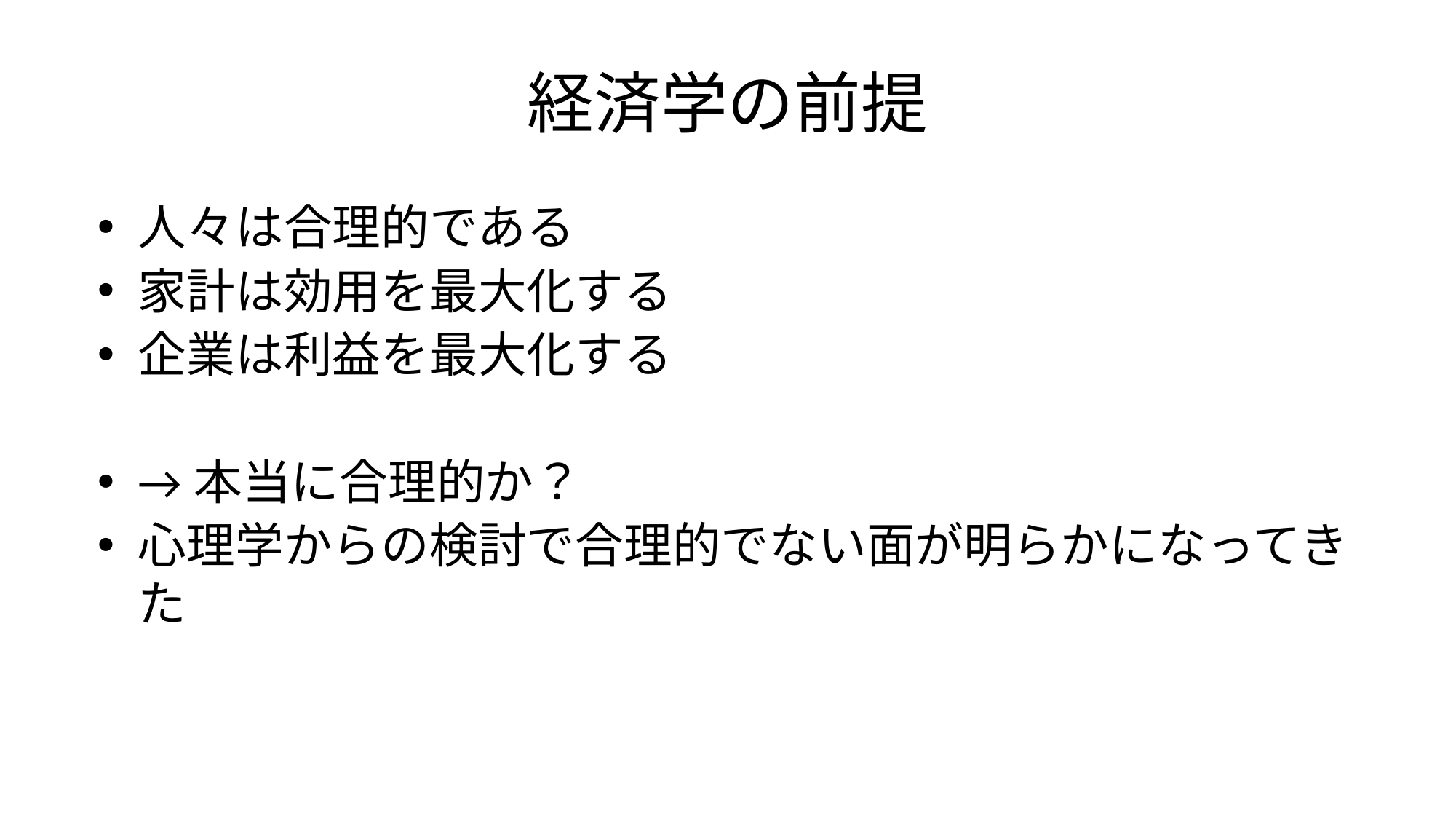

# 経済学の前提
人々は合理的である
家計は効用を最大化する
企業は利益を最大化する

→本当に合理的か？
心理学からの検討で合理的でない面が明らかになってきた